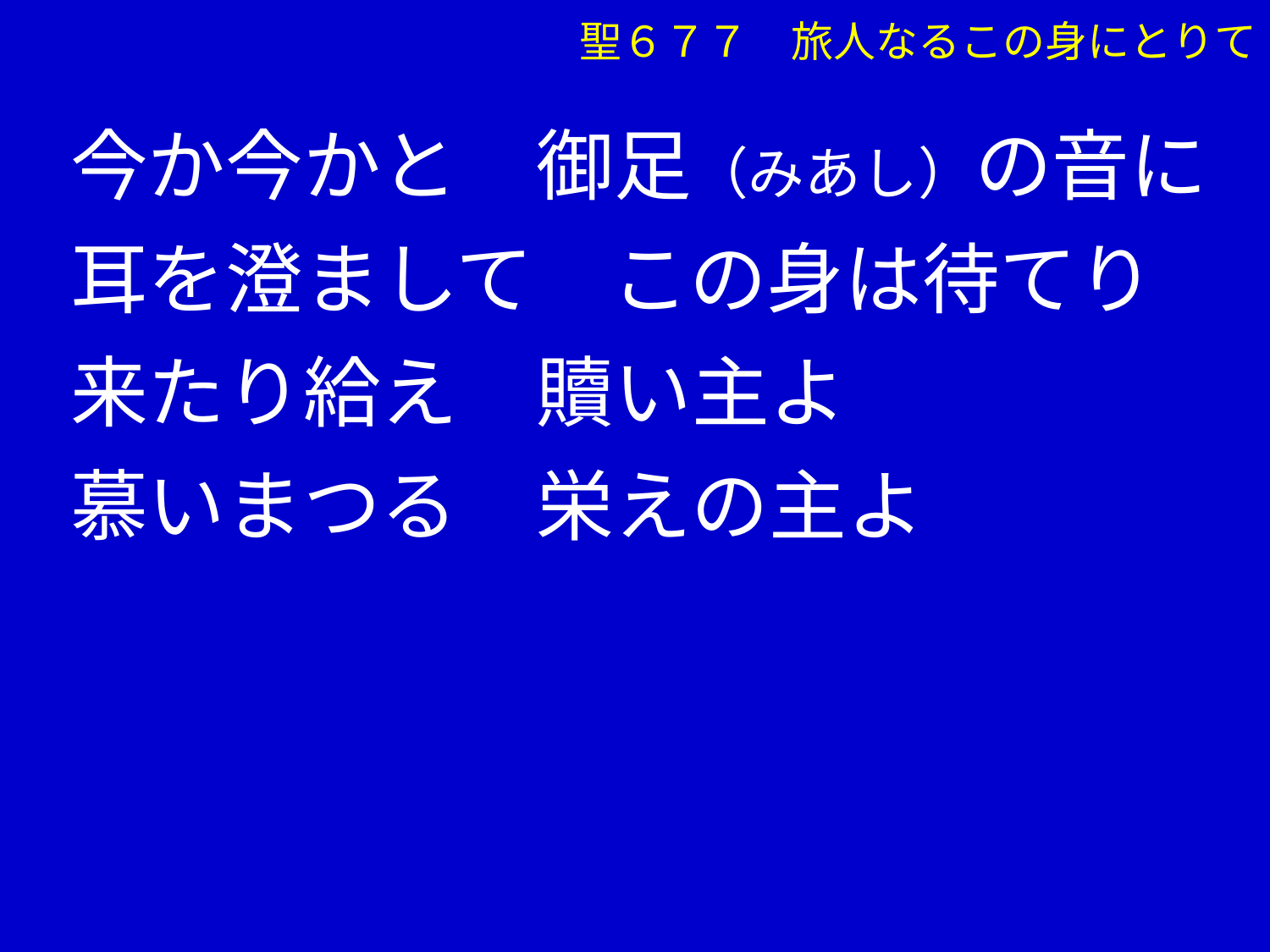

聖６７７　旅人なるこの身にとりて
　今か今かと　御足（みあし）の音に
　耳を澄まして　この身は待てり
　来たり給え　贖い主よ
　慕いまつる　栄えの主よ